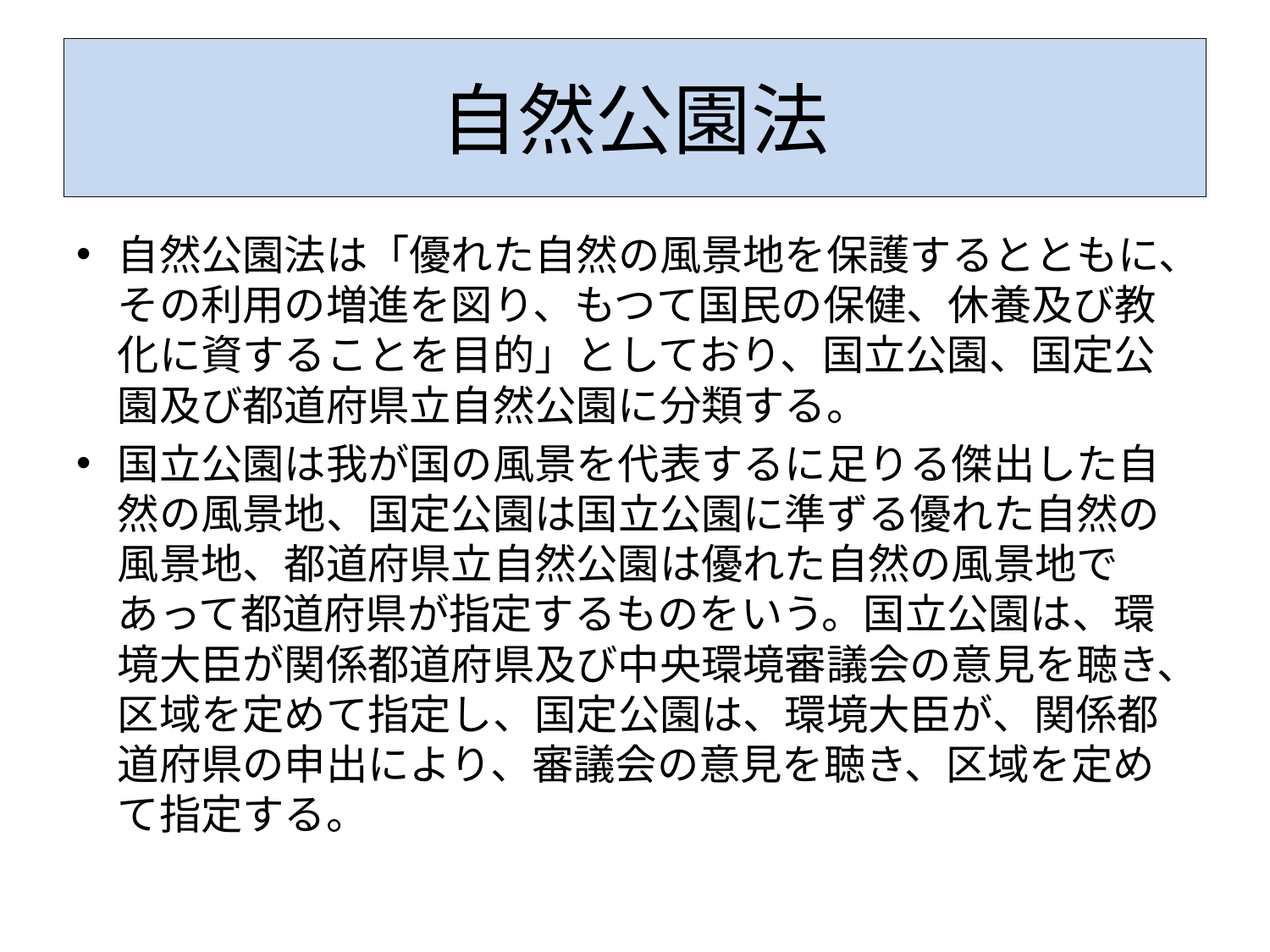

# 自然公園法
自然公園法は「優れた自然の風景地を保護するとともに、その利用の増進を図り、もつて国民の保健、休養及び教化に資することを目的」としており、国立公園、国定公園及び都道府県立自然公園に分類する。
国立公園は我が国の風景を代表するに足りる傑出した自然の風景地、国定公園は国立公園に準ずる優れた自然の風景地、都道府県立自然公園は優れた自然の風景地であって都道府県が指定するものをいう。国立公園は、環境大臣が関係都道府県及び中央環境審議会の意見を聴き、区域を定めて指定し、国定公園は、環境大臣が、関係都道府県の申出により、審議会の意見を聴き、区域を定めて指定する。